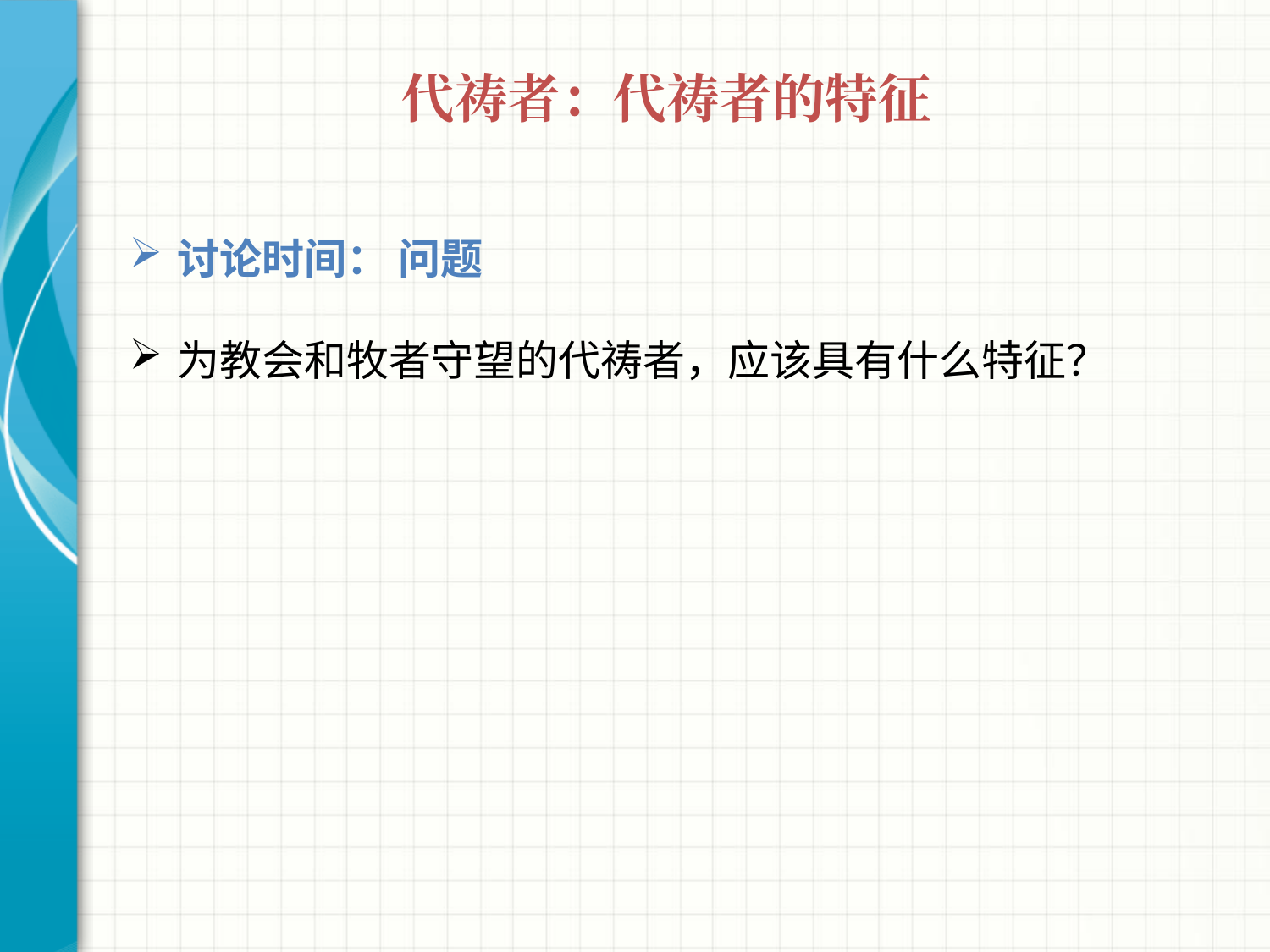

# 代祷者：代祷者的特征

讨论时间： 问题

为教会和牧者守望的代祷者，应该具有什么特征？